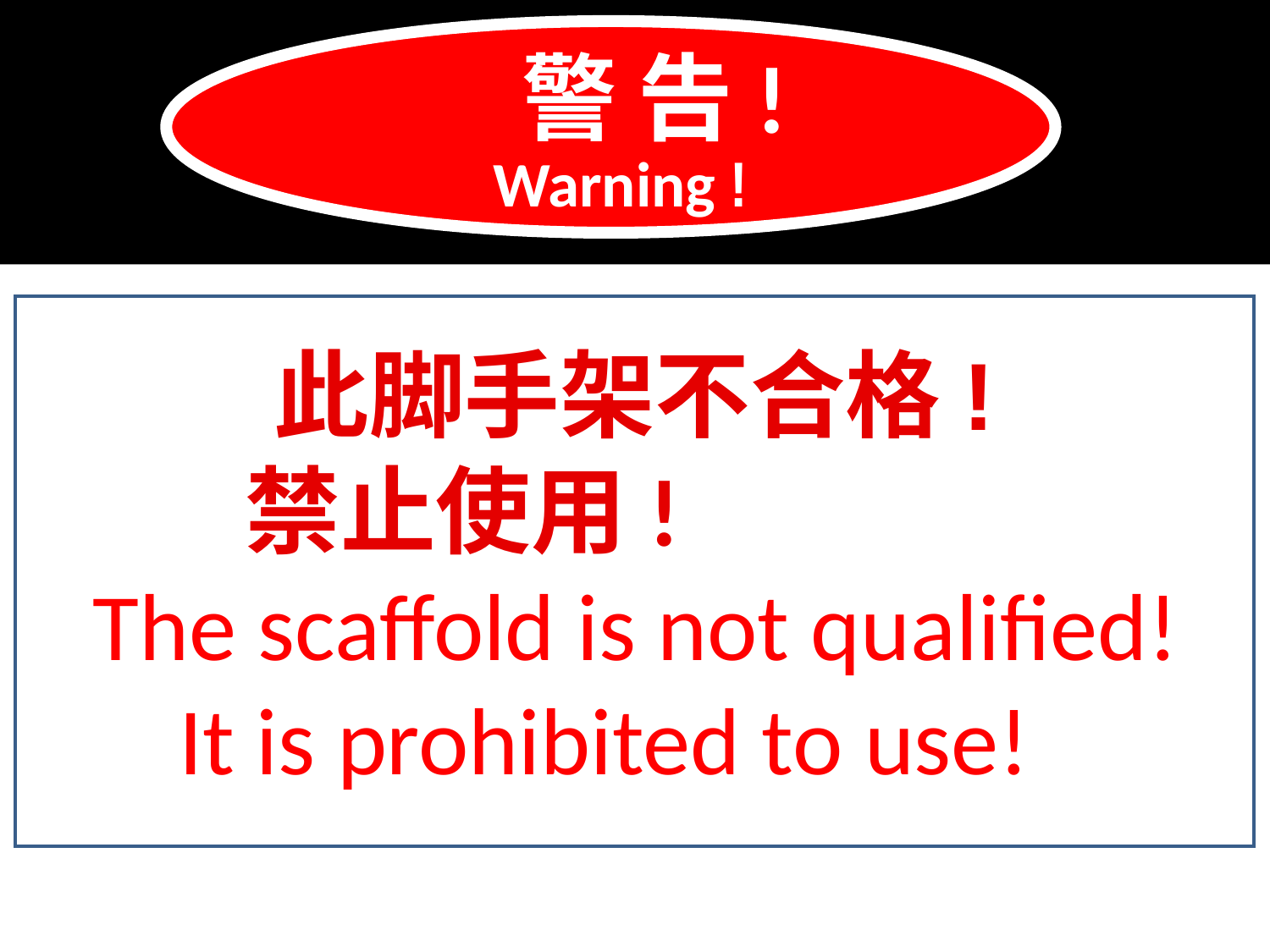

警 告!

Warning !
以及:
此脚手架不合格!
         禁止使用!
   The scaffold is not qualified!
       It is prohibited to use!
HSE DEPARTMENT